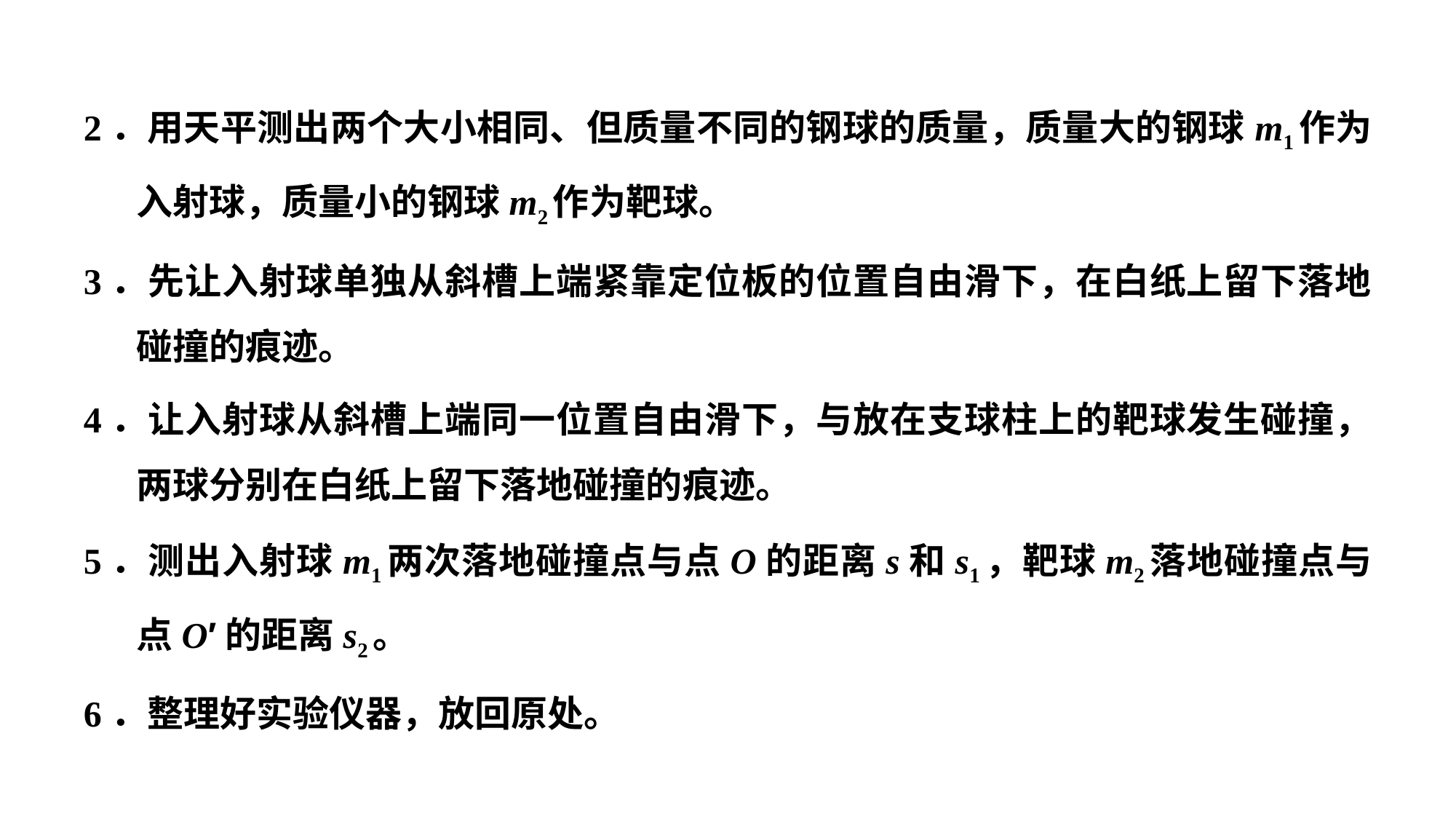

2．用天平测出两个大小相同、但质量不同的钢球的质量，质量大的钢球m1作为入射球，质量小的钢球m2作为靶球。
3．先让入射球单独从斜槽上端紧靠定位板的位置自由滑下，在白纸上留下落地碰撞的痕迹。
4．让入射球从斜槽上端同一位置自由滑下，与放在支球柱上的靶球发生碰撞，两球分别在白纸上留下落地碰撞的痕迹。
5．测出入射球m1两次落地碰撞点与点O的距离s和s1，靶球m2落地碰撞点与点O′的距离s2。
6．整理好实验仪器，放回原处。